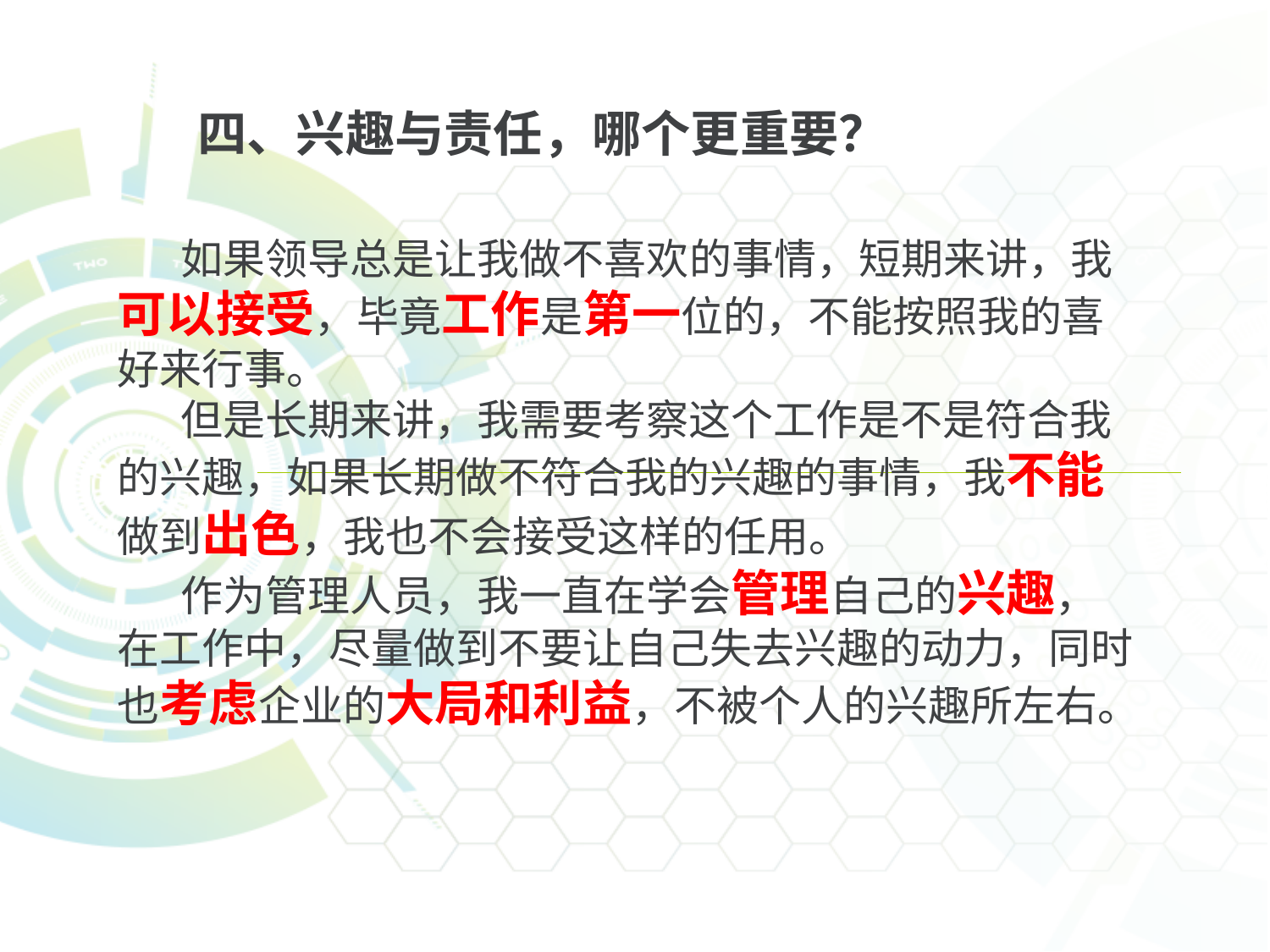

四、兴趣与责任，哪个更重要？
如果领导总是让我做不喜欢的事情，短期来讲，我可以接受，毕竟工作是第一位的，不能按照我的喜好来行事。
但是长期来讲，我需要考察这个工作是不是符合我的兴趣，如果长期做不符合我的兴趣的事情，我不能做到出色，我也不会接受这样的任用。
作为管理人员，我一直在学会管理自己的兴趣，在工作中，尽量做到不要让自己失去兴趣的动力，同时也考虑企业的大局和利益，不被个人的兴趣所左右。